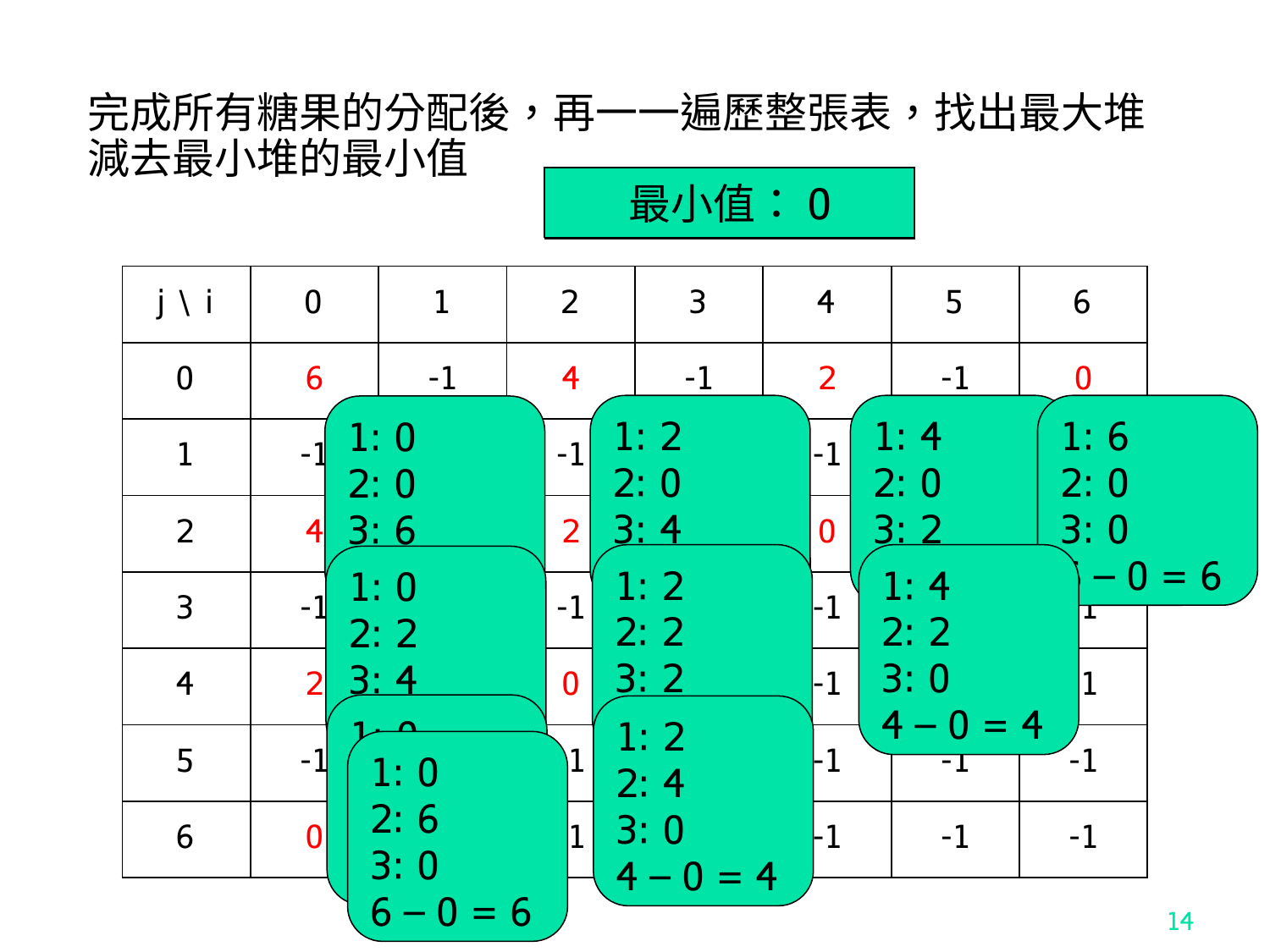

完成所有糖果的分配後，再一一遍歷整張表，找出最大堆減去最小堆的最小值
最小值：1000000
最小值：0
最小值：4
最小值：6
| j \ i | 0 | 1 | 2 | 3 | 4 | 5 | 6 |
| --- | --- | --- | --- | --- | --- | --- | --- |
| 0 | 6 | -1 | 4 | -1 | 2 | -1 | 0 |
| 1 | -1 | -1 | -1 | -1 | -1 | -1 | -1 |
| 2 | 4 | -1 | 2 | -1 | 0 | -1 | -1 |
| 3 | -1 | -1 | -1 | -1 | -1 | -1 | -1 |
| 4 | 2 | -1 | 0 | -1 | -1 | -1 | -1 |
| 5 | -1 | -1 | -1 | -1 | -1 | -1 | -1 |
| 6 | 0 | -1 | -1 | -1 | -1 | -1 | -1 |
1: 2
2: 0
3: 4
4 – 0 = 4
1: 4
2: 0
3: 2
4 – 0 = 4

1: 6
2: 0
3: 0
6 – 0 = 6
1: 0
2: 0
3: 6
6 – 0 = 6
1: 2
2: 2
3: 2
2 – 2 = 0
1: 4
2: 2
3: 0
4 – 0 = 4
1: 0
2: 2
3: 4
4 – 0 = 4
1: 0
2: 4
3: 2
4 – 0 = 4
1: 2
2: 4
3: 0
4 – 0 = 4
1: 0
2: 6
3: 0
6 – 0 = 6
14